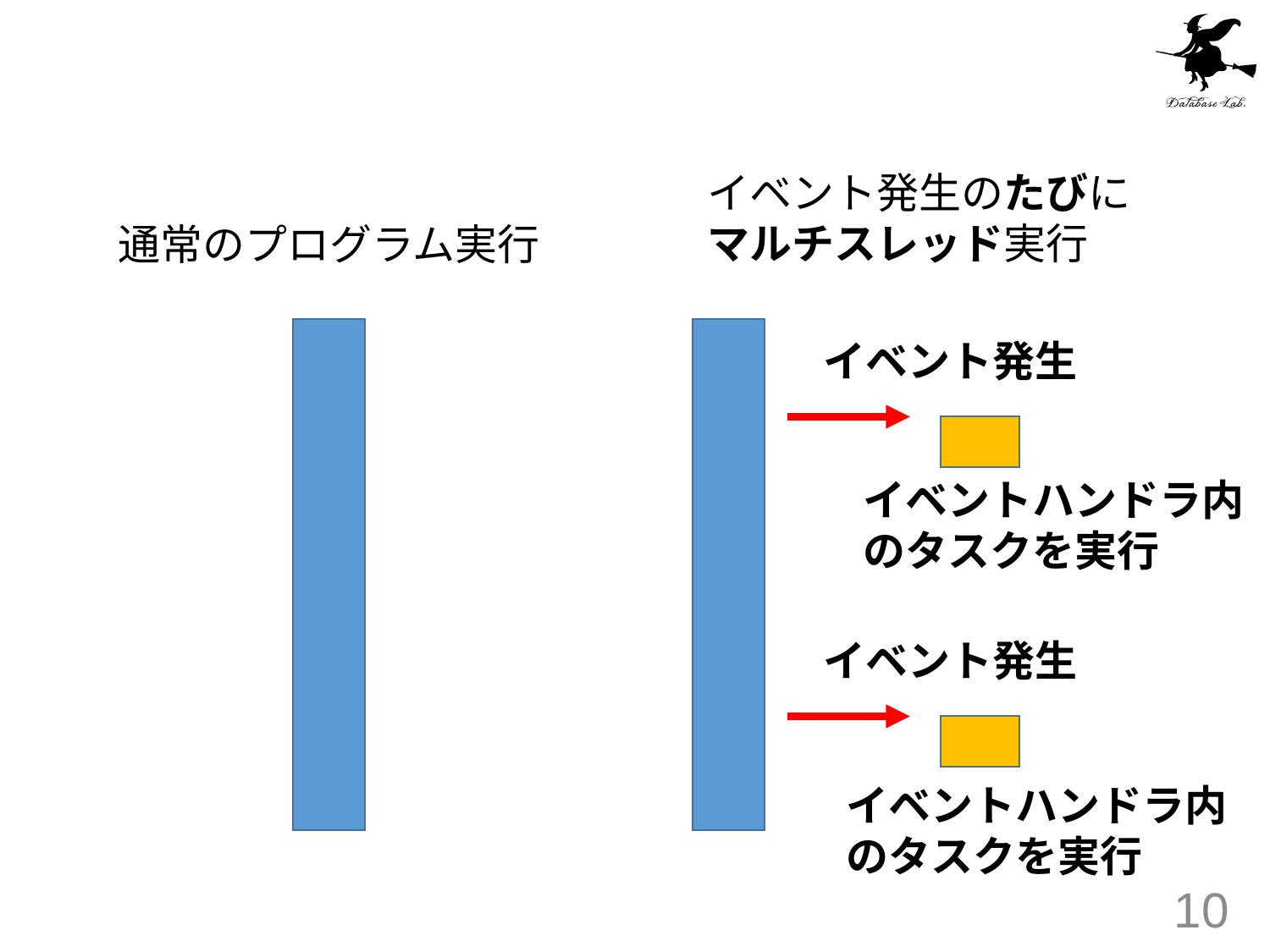

イベント発生のたびに
マルチスレッド実行
通常のプログラム実行

イベント発生

イベントハンドラ内
のタスクを実行
イベント発生

イベントハンドラ内
のタスクを実行
10